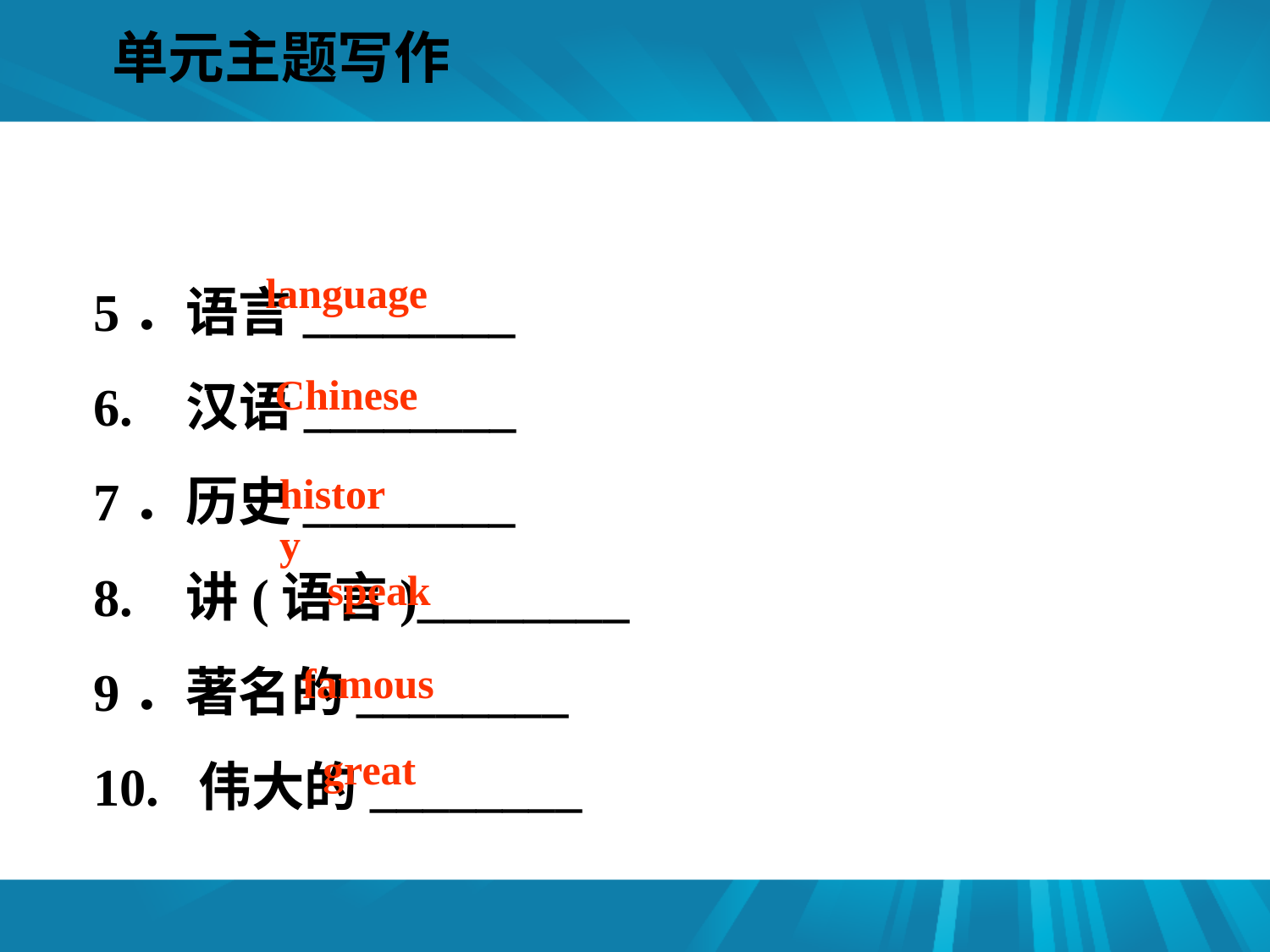

单元主题写作
#
5．语言________
6.   汉语________
7．历史________
8.   讲(语言)________
9．著名的________
10.  伟大的________
language
Chinese
history
speak
famous
great